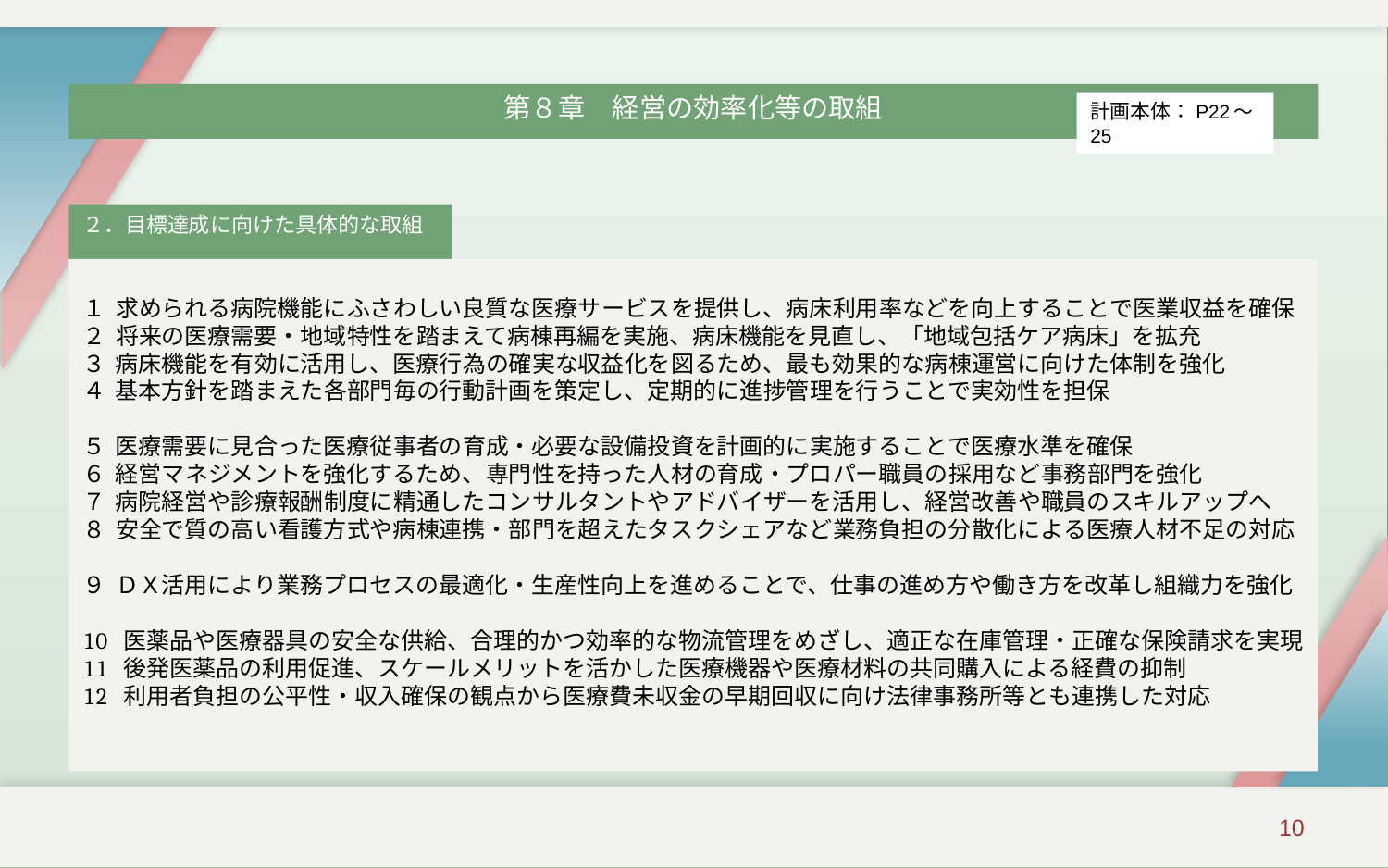

第８章　経営の効率化等の取組
計画本体：P22～25
２．目標達成に向けた具体的な取組

１  求められる病院機能にふさわしい良質な医療サービスを提供し、病床利用率などを向上することで医業収益を確保
２  将来の医療需要・地域特性を踏まえて病棟再編を実施、病床機能を見直し、「地域包括ケア病床」を拡充
３  病床機能を有効に活用し、医療行為の確実な収益化を図るため、最も効果的な病棟運営に向けた体制を強化
４  基本方針を踏まえた各部門毎の行動計画を策定し、定期的に進捗管理を行うことで実効性を担保

５  医療需要に見合った医療従事者の育成・必要な設備投資を計画的に実施することで医療水準を確保
６  経営マネジメントを強化するため、専門性を持った人材の育成・プロパー職員の採用など事務部門を強化
７  病院経営や診療報酬制度に精通したコンサルタントやアドバイザーを活用し、経営改善や職員のスキルアップへ
８  安全で質の高い看護方式や病棟連携・部門を超えたタスクシェアなど業務負担の分散化による医療人材不足の対応

９  ＤＸ活用により業務プロセスの最適化・生産性向上を進めることで、仕事の進め方や働き方を改革し組織力を強化
10  医薬品や医療器具の安全な供給、合理的かつ効率的な物流管理をめざし、適正な在庫管理・正確な保険請求を実現
11  後発医薬品の利用促進、スケールメリットを活かした医療機器や医療材料の共同購入による経費の抑制
12  利用者負担の公平性・収入確保の観点から医療費未収金の早期回収に向け法律事務所等とも連携した対応

10